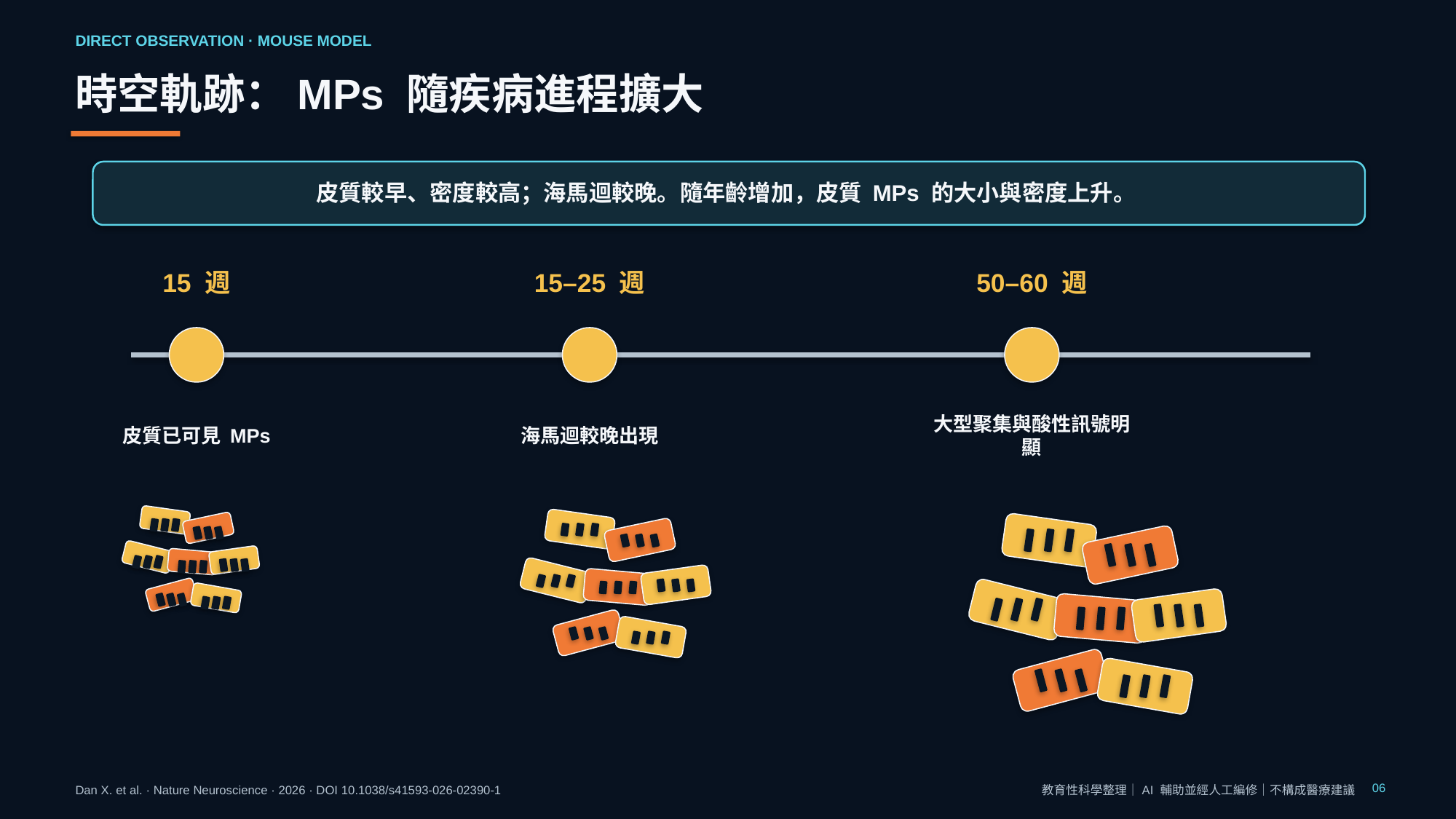

DIRECT OBSERVATION · MOUSE MODEL
時空軌跡：MPs 隨疾病進程擴大

皮質較早、密度較高；海馬迴較晚。隨年齡增加，皮質 MPs 的大小與密度上升。
15 週
15–25 週
50–60 週

皮質已可見 MPs
海馬迴較晚出現
大型聚集與酸性訊號明顯

06
Dan X. et al. · Nature Neuroscience · 2026 · DOI 10.1038/s41593-026-02390-1
教育性科學整理｜AI 輔助並經人工編修｜不構成醫療建議